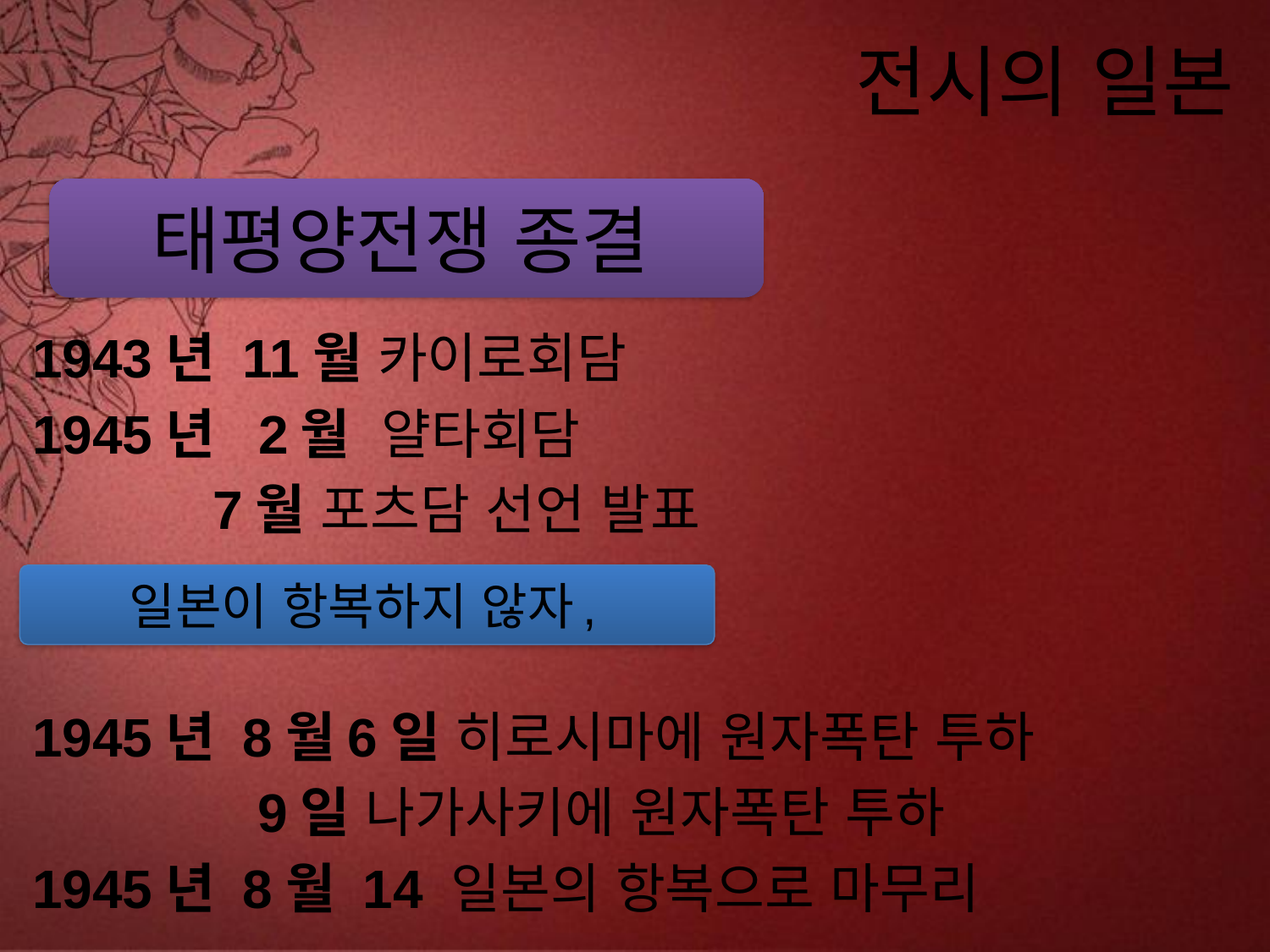

# 전시의 일본
태평양전쟁 종결
1943년 11월 카이로회담
1945년  2월  얄타회담
            7월 포츠담 선언 발표

1945년 8월6일 히로시마에 원자폭탄 투하
               9일 나가사키에 원자폭탄 투하
1945년 8월 14 일본의 항복으로 마무리
일본이 항복하지 않자,